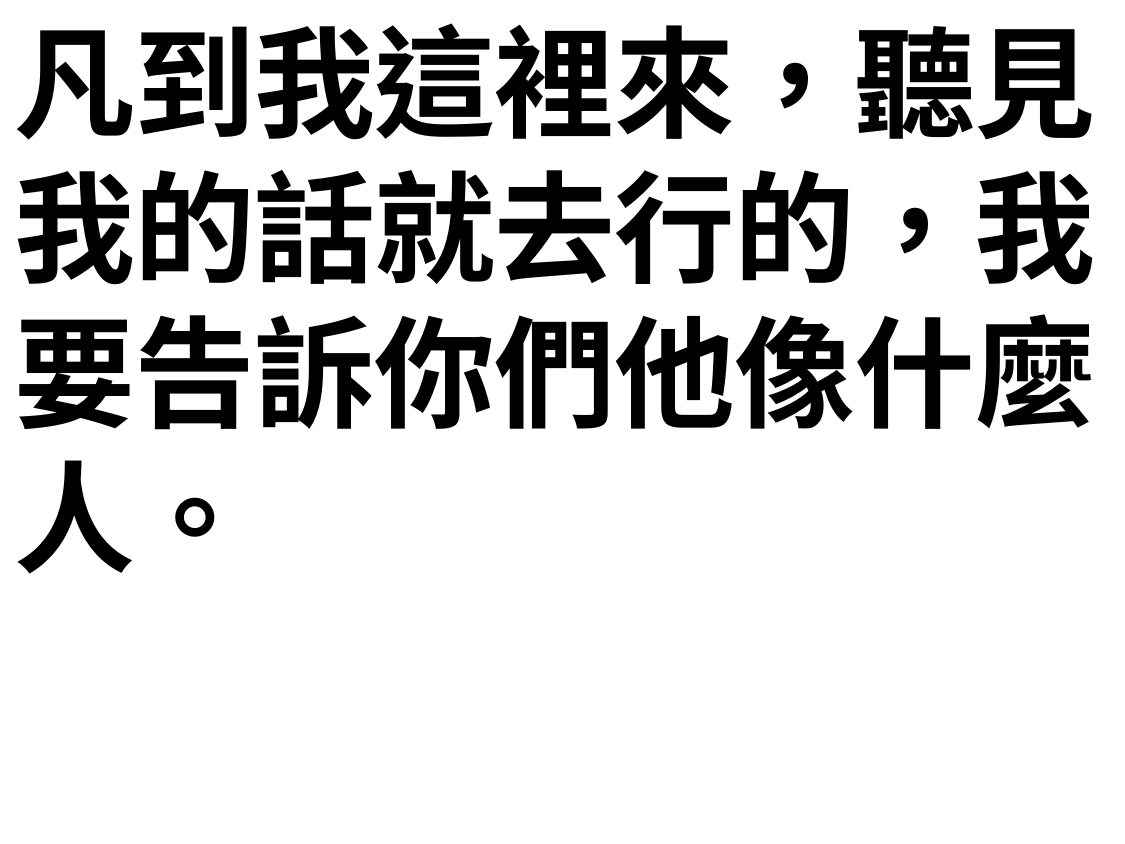

凡到我這裡來，聽見我的話就去行的，我要告訴你們他像什麼人。

他像一個人蓋房子，深深地挖地，把根基安在磐石上，到發大水的時候，水沖那房子，房子總不能搖動，因為根基立在磐石上。 唯有聽見不去行的，就像一個人在土地上蓋房子，沒有根基，水一沖，隨即倒塌了，並且那房子壞得很大。